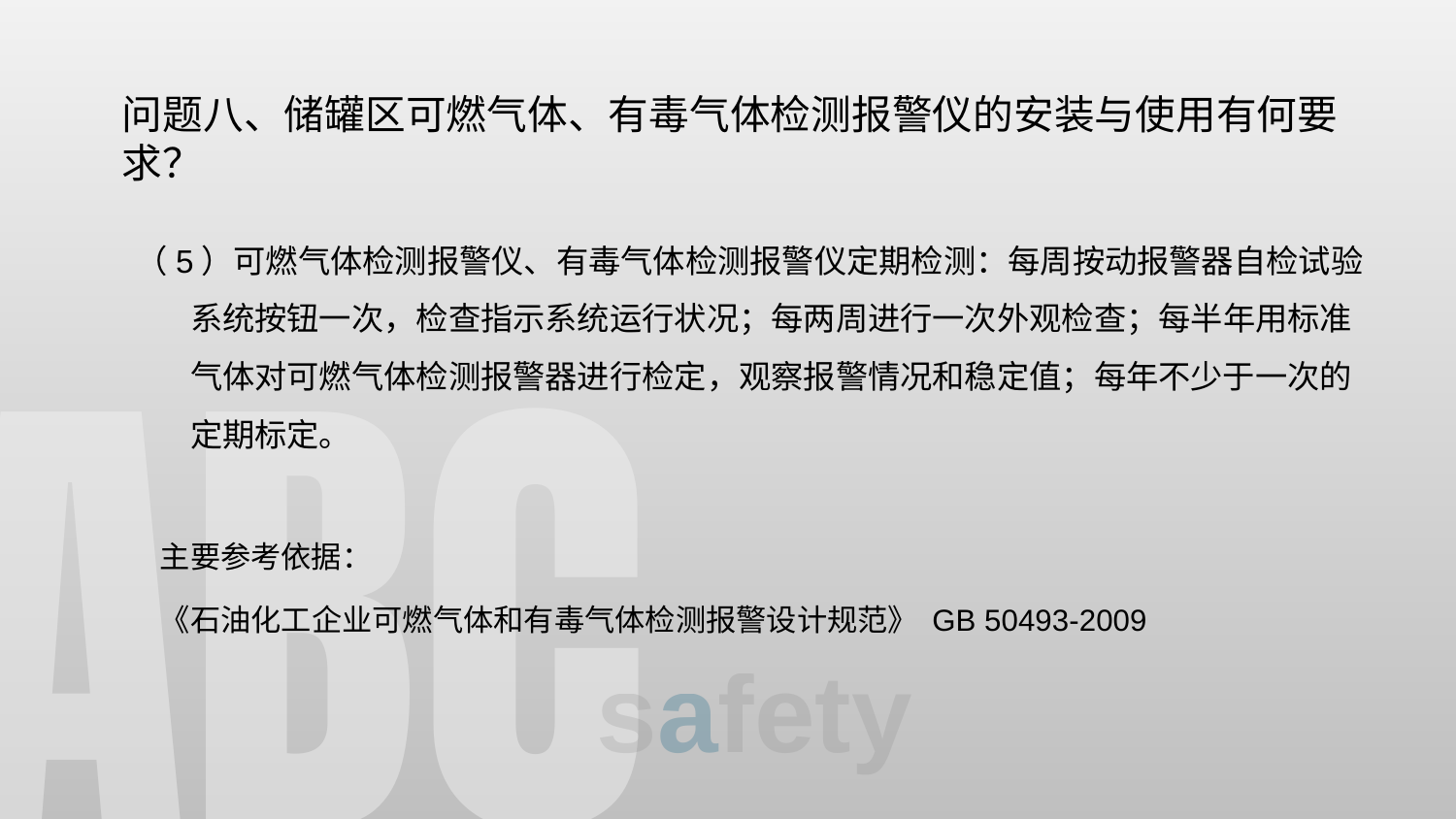

问题八、储罐区可燃气体、有毒气体检测报警仪的安装与使用有何要求？
（5）可燃气体检测报警仪、有毒气体检测报警仪定期检测：每周按动报警器自检试验系统按钮一次，检查指示系统运行状况；每两周进行一次外观检查；每半年用标准气体对可燃气体检测报警器进行检定，观察报警情况和稳定值；每年不少于一次的定期标定。
主要参考依据：
《石油化工企业可燃气体和有毒气体检测报警设计规范》 GB 50493-2009